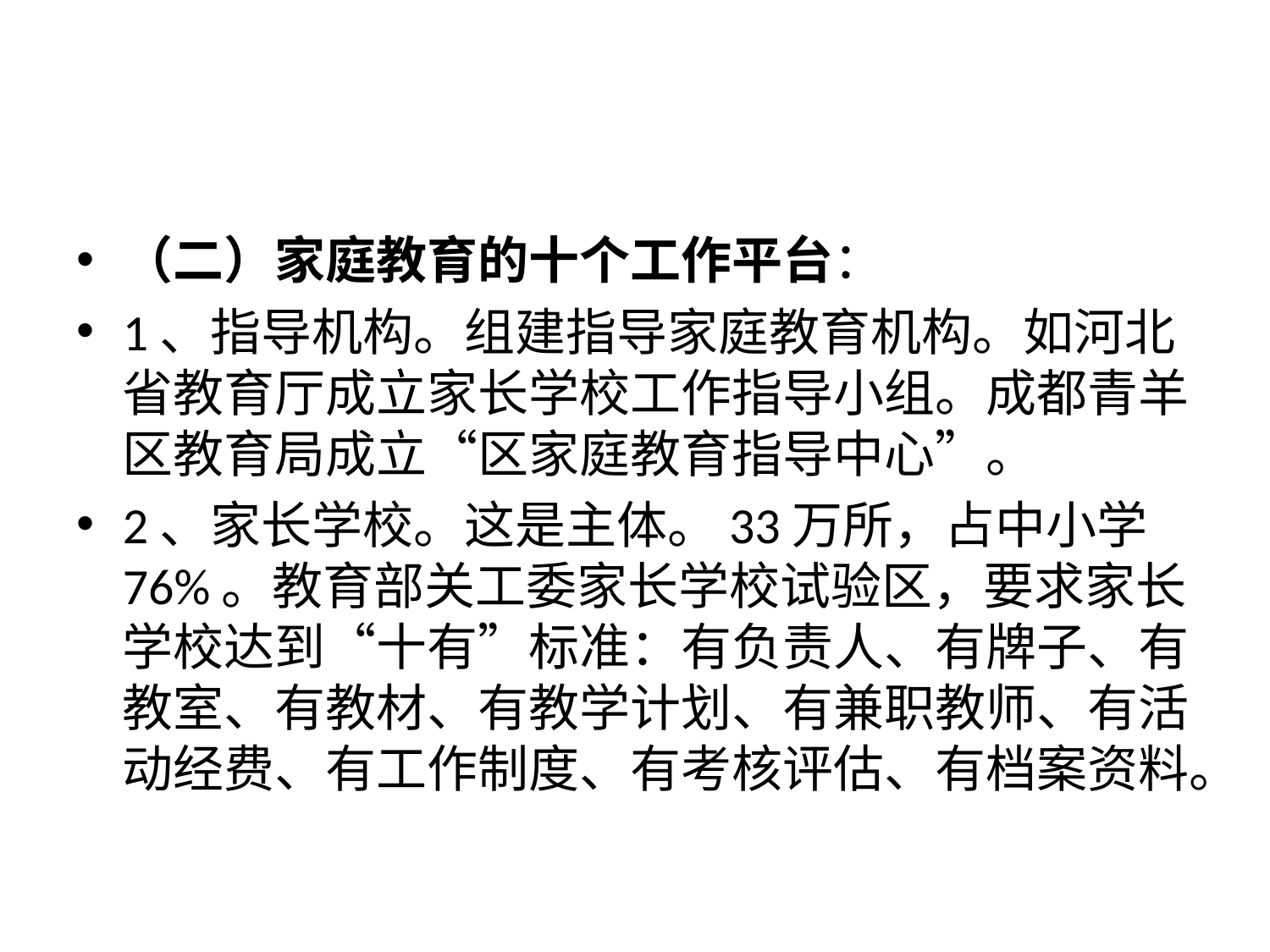

#
（二）家庭教育的十个工作平台：
1、指导机构。组建指导家庭教育机构。如河北省教育厅成立家长学校工作指导小组。成都青羊区教育局成立“区家庭教育指导中心”。
2、家长学校。这是主体。33万所，占中小学76%。教育部关工委家长学校试验区，要求家长学校达到“十有”标准：有负责人、有牌子、有教室、有教材、有教学计划、有兼职教师、有活动经费、有工作制度、有考核评估、有档案资料。